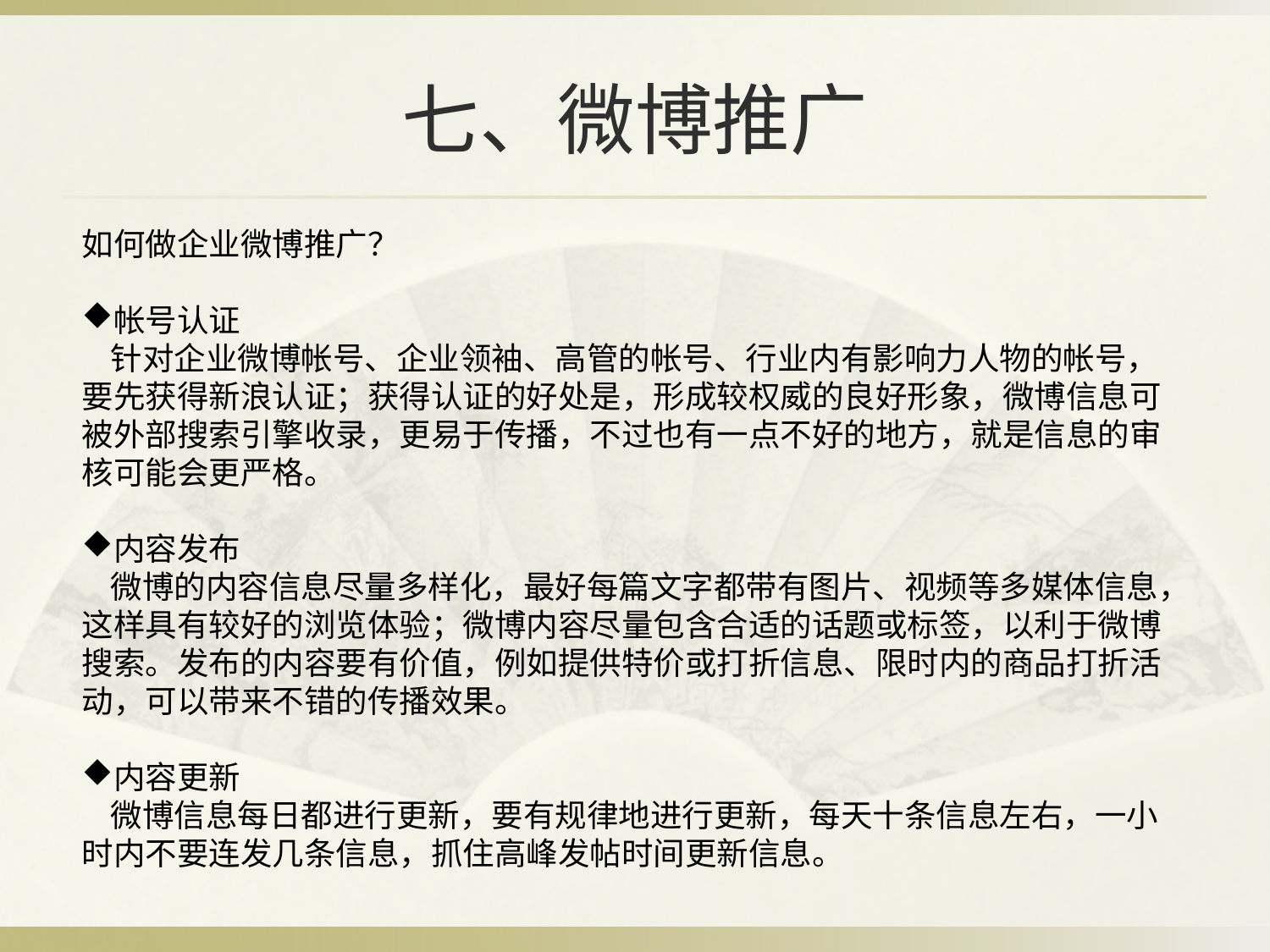

# 七、微博推广
如何做企业微博推广？

帐号认证　
    针对企业微博帐号、企业领袖、高管的帐号、行业内有影响力人物的帐号，要先获得新浪认证；获得认证的好处是，形成较权威的良好形象，微博信息可被外部搜索引擎收录，更易于传播，不过也有一点不好的地方，就是信息的审核可能会更严格。

内容发布
    微博的内容信息尽量多样化，最好每篇文字都带有图片、视频等多媒体信息，这样具有较好的浏览体验；微博内容尽量包含合适的话题或标签，以利于微博搜索。发布的内容要有价值，例如提供特价或打折信息、限时内的商品打折活动，可以带来不错的传播效果。

内容更新
    微博信息每日都进行更新，要有规律地进行更新，每天十条信息左右，一小时内不要连发几条信息，抓住高峰发帖时间更新信息。